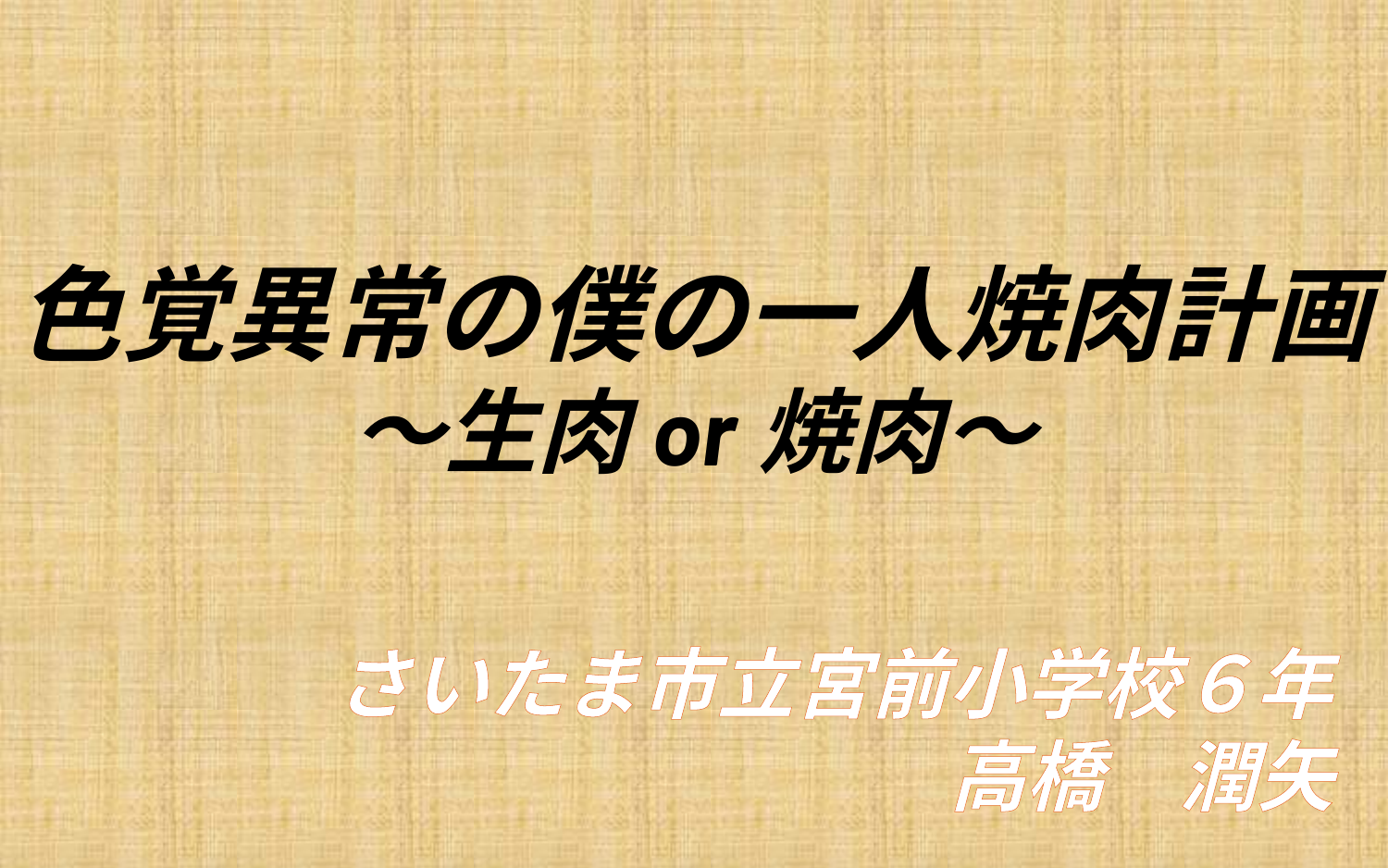

色覚異常の僕の一人焼肉計画
～生肉or焼肉～
さいたま市立宮前小学校６年
　　　　　　　　高橋　潤矢